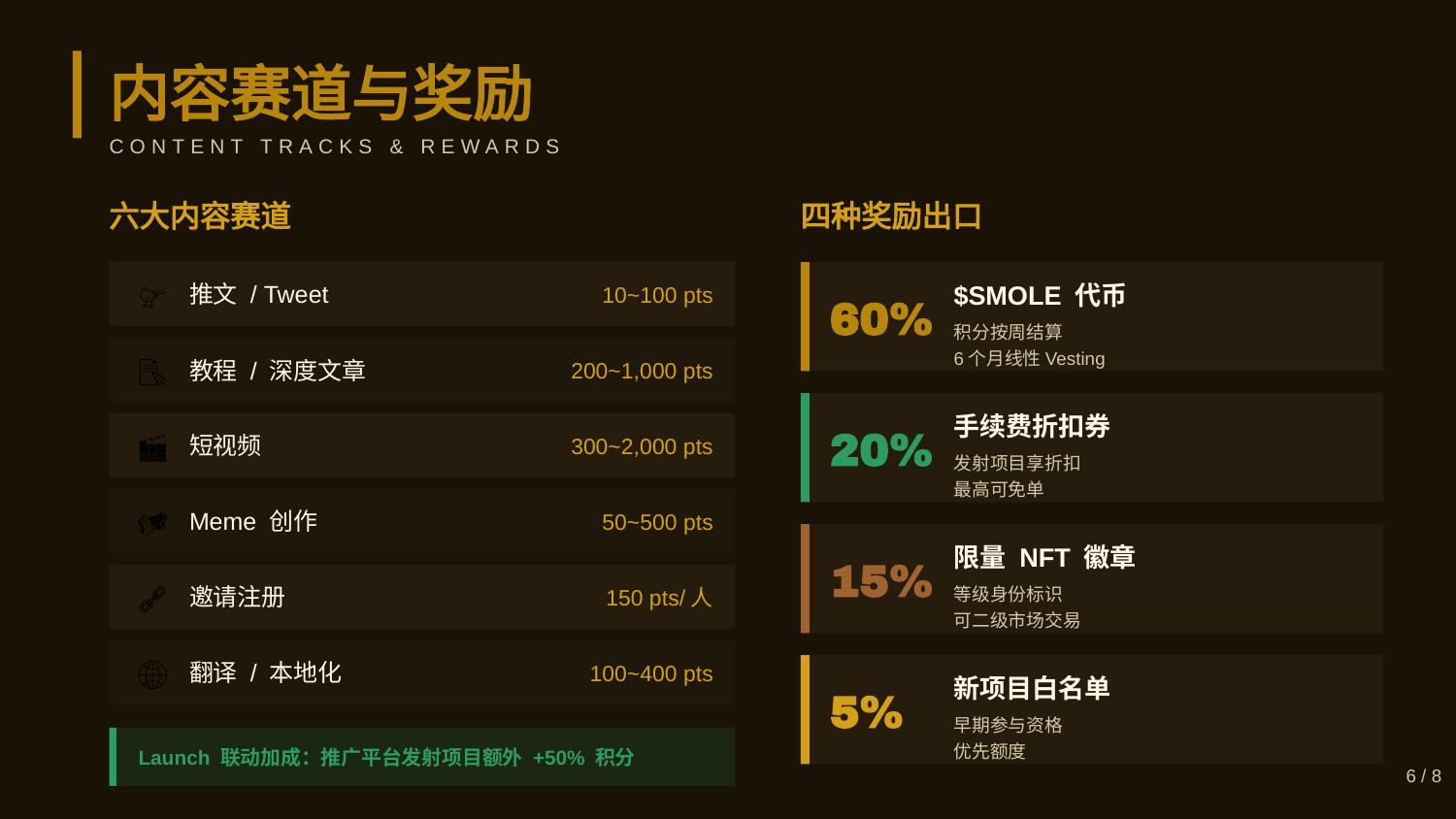

内容赛道与奖励

CONTENT TRACKS & REWARDS
六大内容赛道
四种奖励出口

🐦
推文 / Tweet
10~100 pts

60%
$SMOLE 代币
积分按周结算
6个月线性Vesting

📝
教程 / 深度文章
200~1,000 pts

20%
手续费折扣券

🎬
短视频
300~2,000 pts
发射项目享折扣
最高可免单

🎭
Meme 创作
50~500 pts

15%
限量 NFT 徽章

🔗
邀请注册
150 pts/人
等级身份标识
可二级市场交易

🌐
翻译 / 本地化
100~400 pts

5%
新项目白名单
早期参与资格
优先额度

Launch 联动加成：推广平台发射项目额外 +50% 积分
6 / 8